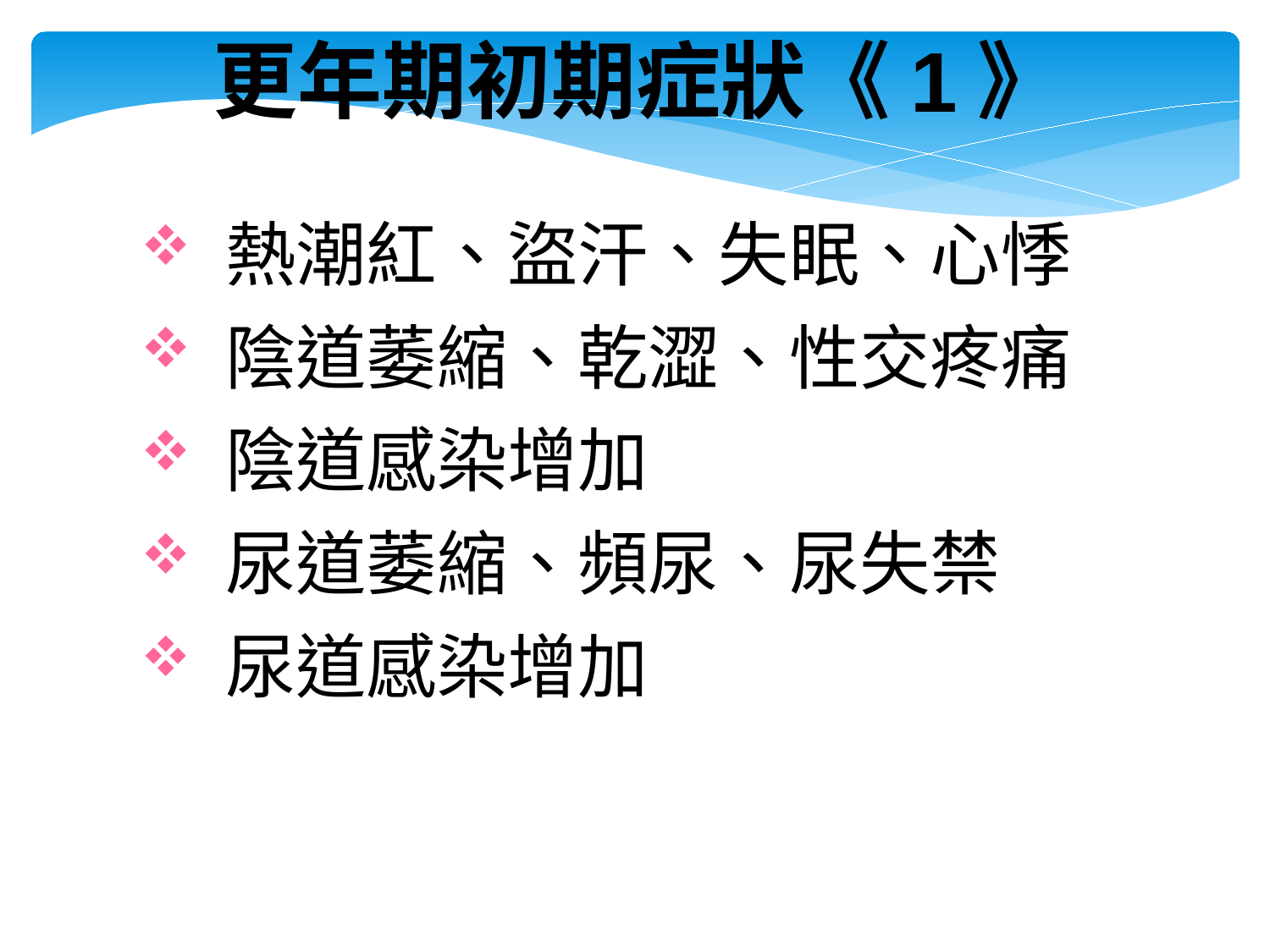

更年期初期症狀《1》
 熱潮紅、盜汗、失眠、心悸
 陰道萎縮、乾澀、性交疼痛
 陰道感染增加
 尿道萎縮、頻尿、尿失禁
 尿道感染增加